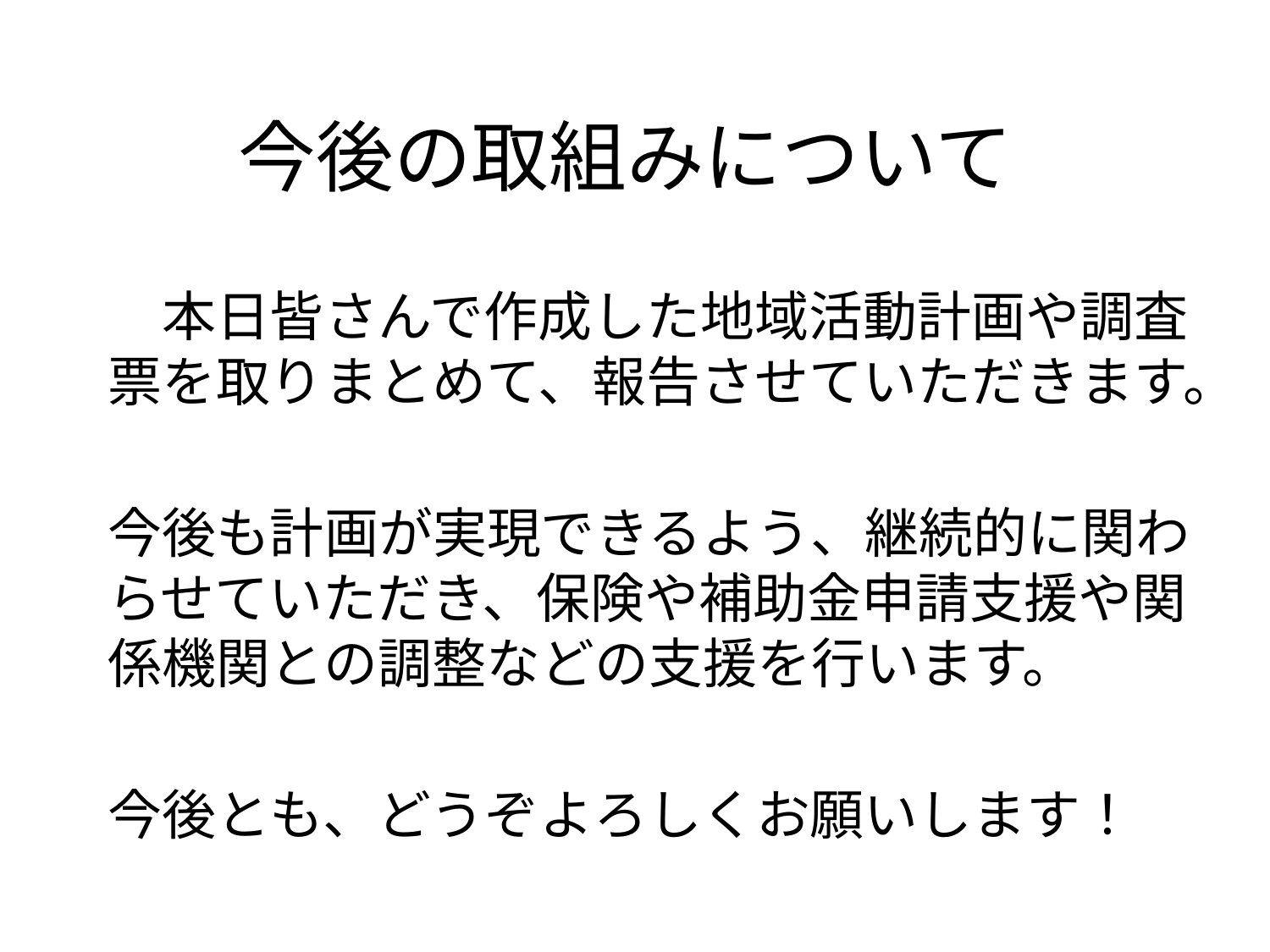

# 今後の取組みについて
　本日皆さんで作成した地域活動計画や調査票を取りまとめて、報告させていただきます。

今後も計画が実現できるよう、継続的に関わらせていただき、保険や補助金申請支援や関係機関との調整などの支援を行います。

今後とも、どうぞよろしくお願いします！